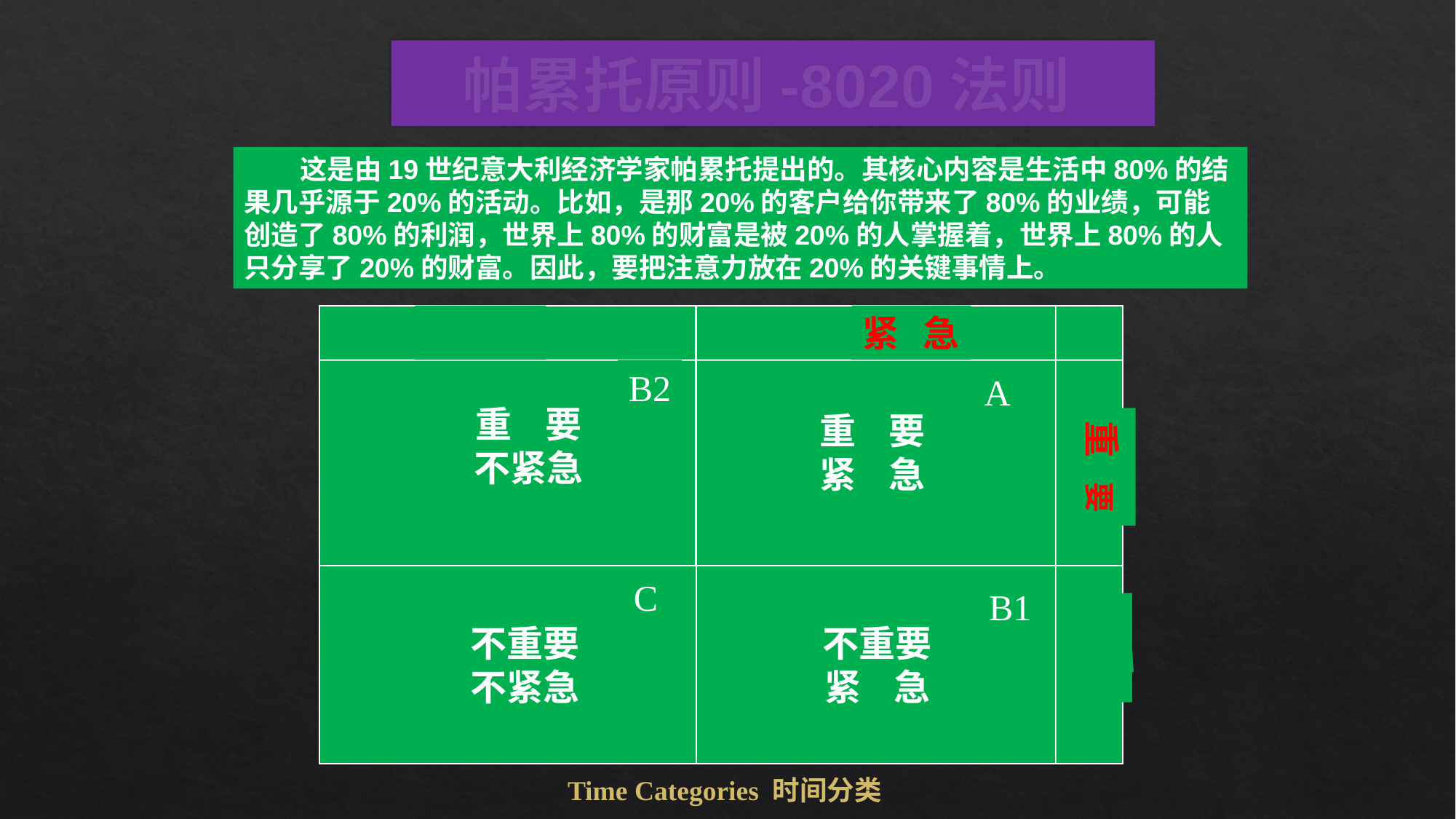

# 帕累托原则-8020法则
        这是由19世纪意大利经济学家帕累托提出的。其核心内容是生活中80%的结果几乎源于20%的活动。比如，是那20%的客户给你带来了80%的业绩，可能创造了80%的利润，世界上80%的财富是被20%的人掌握着，世界上80%的人只分享了20%的财富。因此，要把注意力放在20%的关键事情上。
不紧急
紧   急

B2

A
重    要
不紧急
重    要
紧    急
重   要

C
B1
不重要
不重要
不紧急
不重要
紧    急
 Time Categories 时间分类